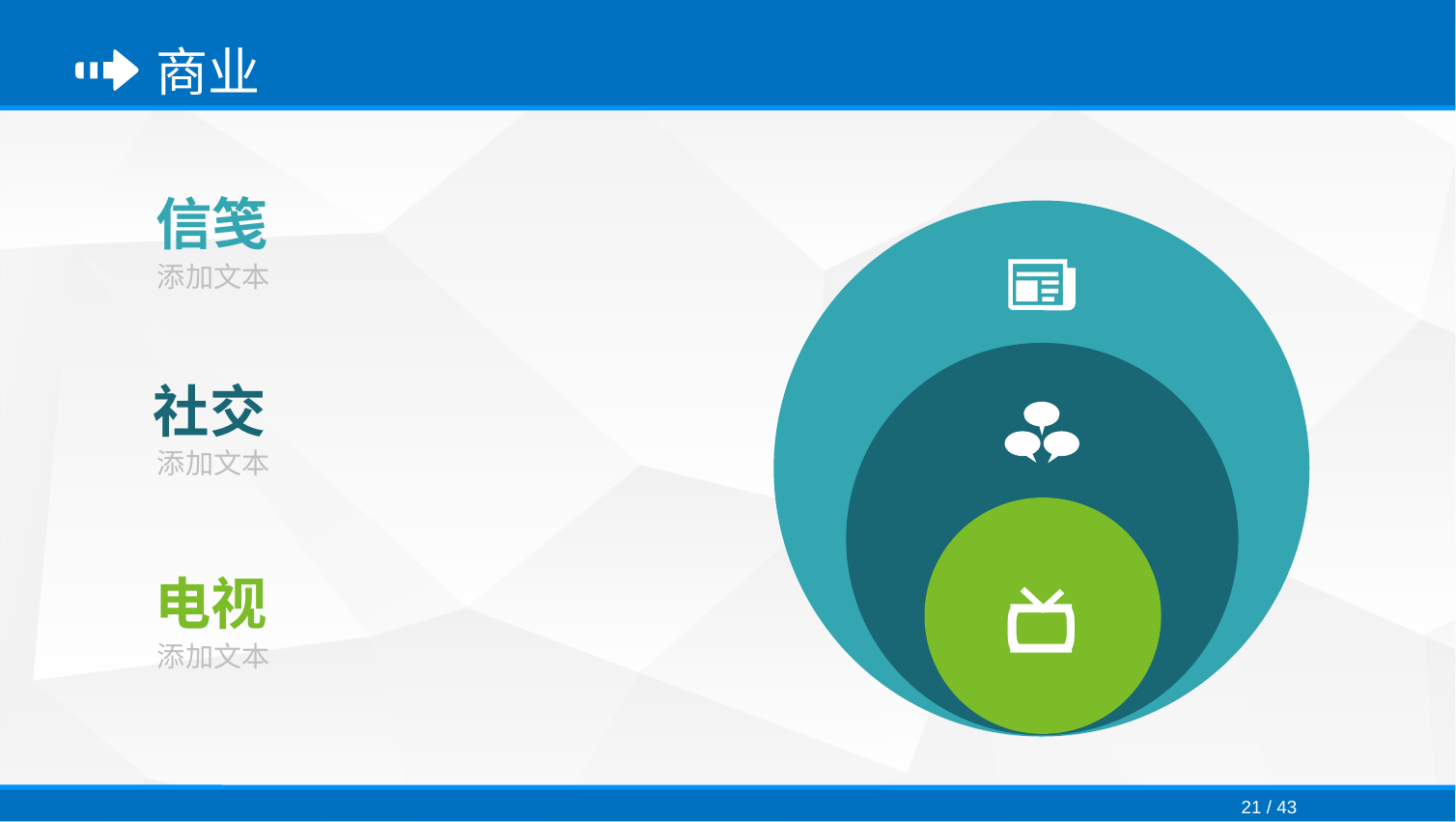

商业
信笺

添加文本

社交

添加文本

电视

添加文本
21 / 43